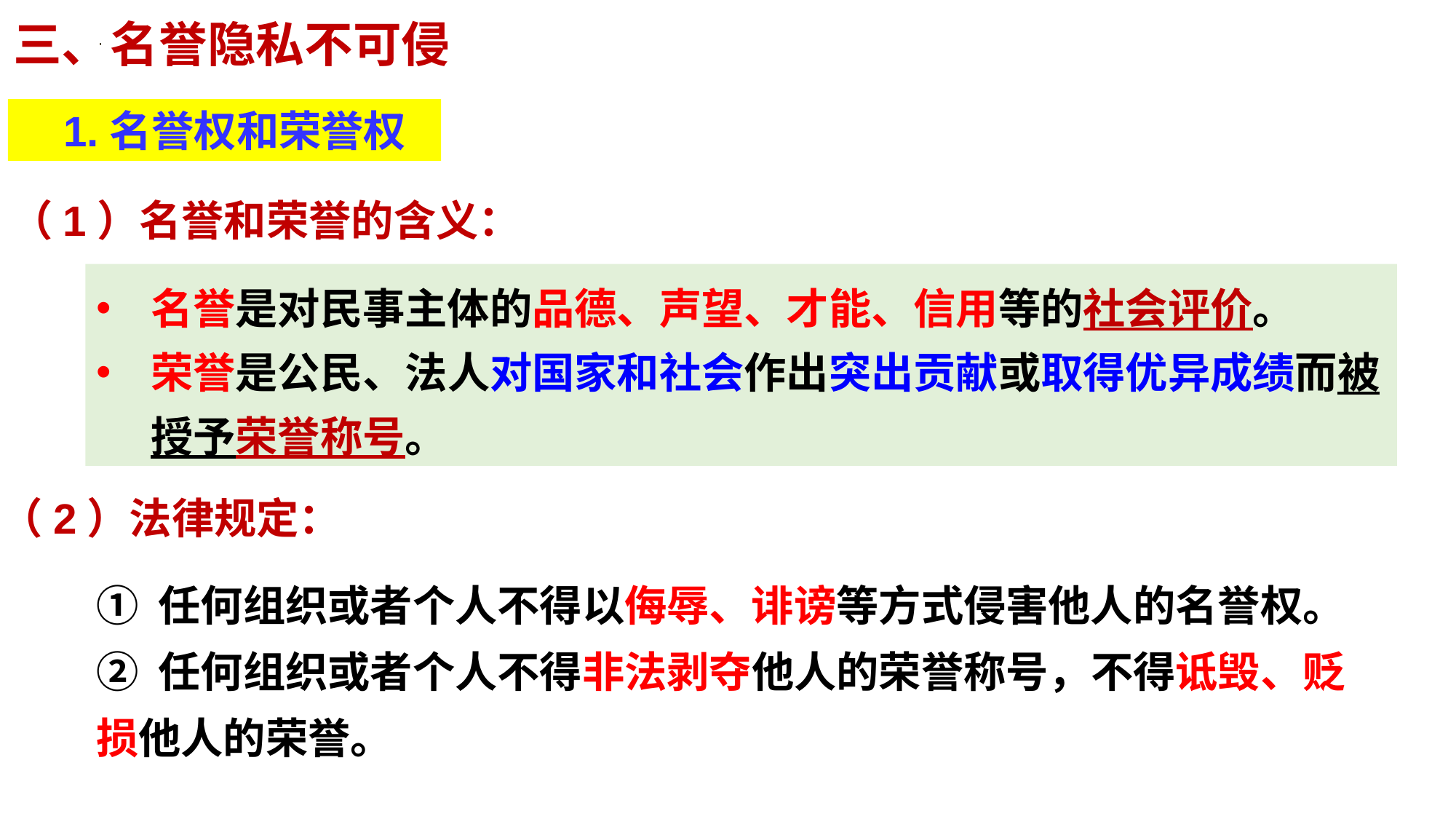

三、名誉隐私不可侵
1.名誉权和荣誉权
（1）名誉和荣誉的含义：
名誉是对民事主体的品德、声望、才能、信用等的社会评价。
荣誉是公民、法人对国家和社会作出突出贡献或取得优异成绩而被授予荣誉称号。
（2）法律规定：
① 任何组织或者个人不得以侮辱、诽谤等方式侵害他人的名誉权。
② 任何组织或者个人不得非法剥夺他人的荣誉称号，不得诋毁、贬损他人的荣誉。